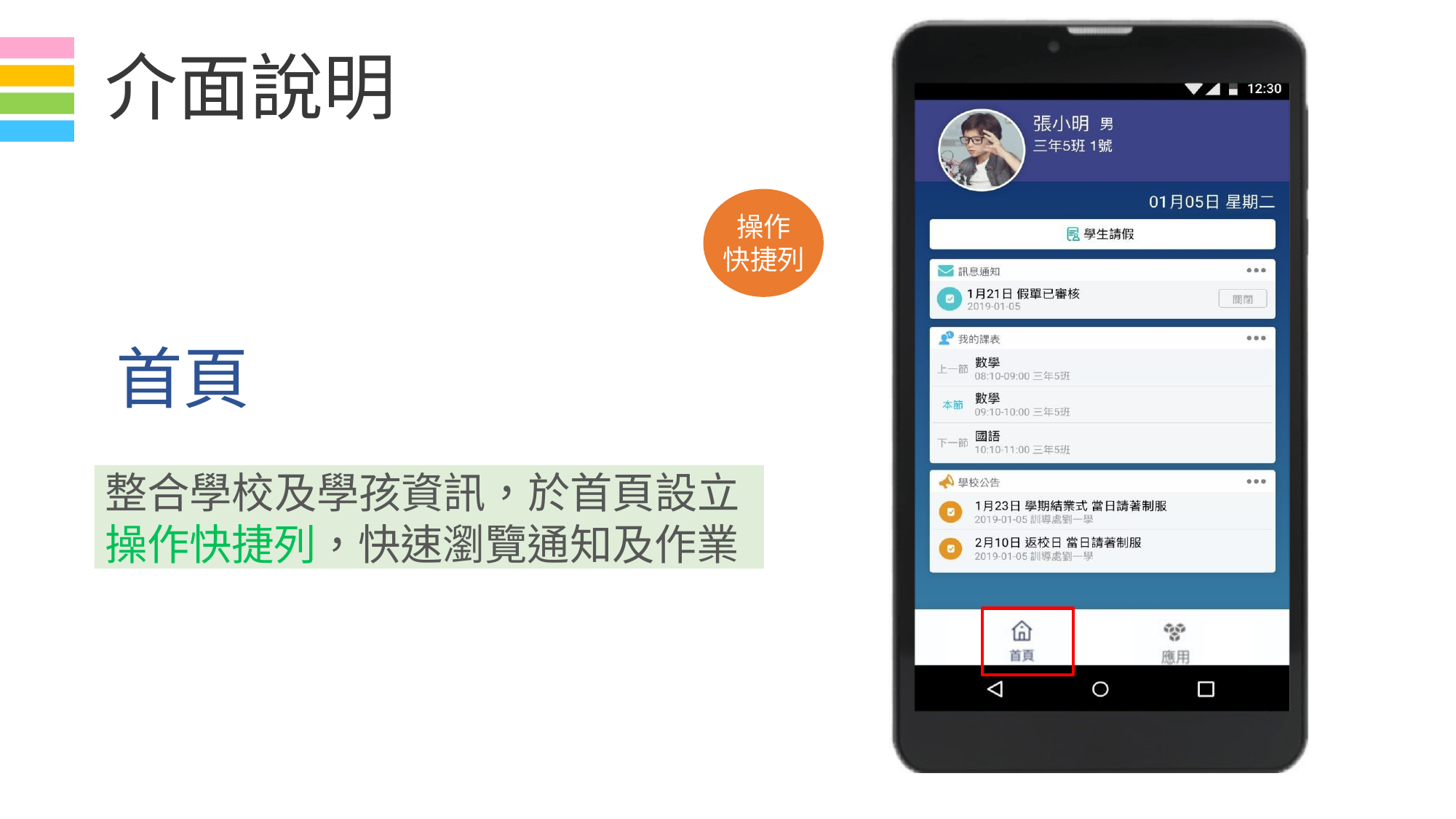

# 介面說明

操作
快捷列
首頁
整合學校及學孩資訊，於首頁設立 操作快捷列，快速瀏覽通知及作業